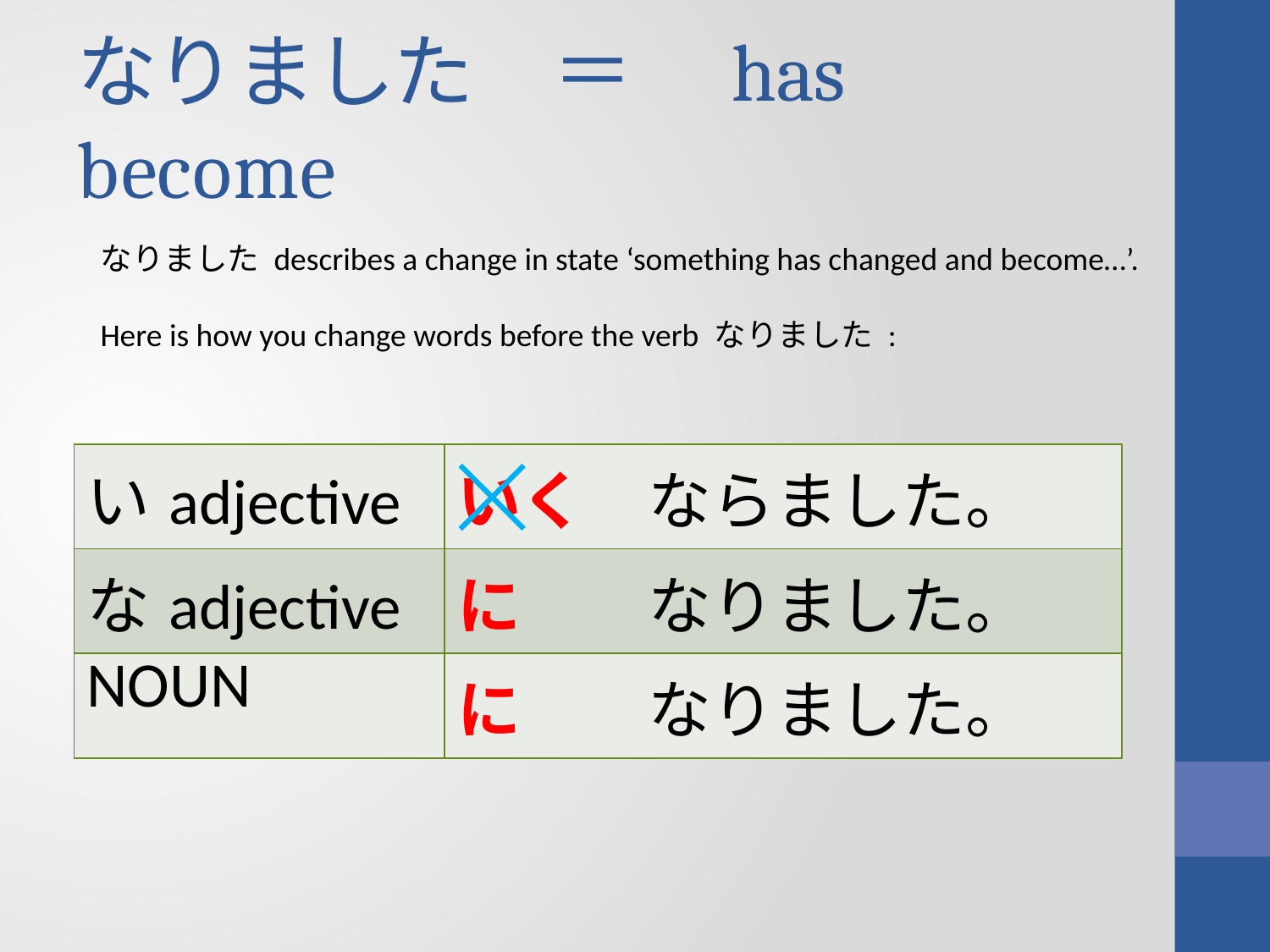

# なりました　＝　has become
なりました describes a change in state ‘something has changed and become…’.

Here is how you change words before the verb なりました :
| いadjective | いく　ならました。 |
| --- | --- |
| なadjective | に　　なりました。 |
| NOUN | に　　なりました。 |